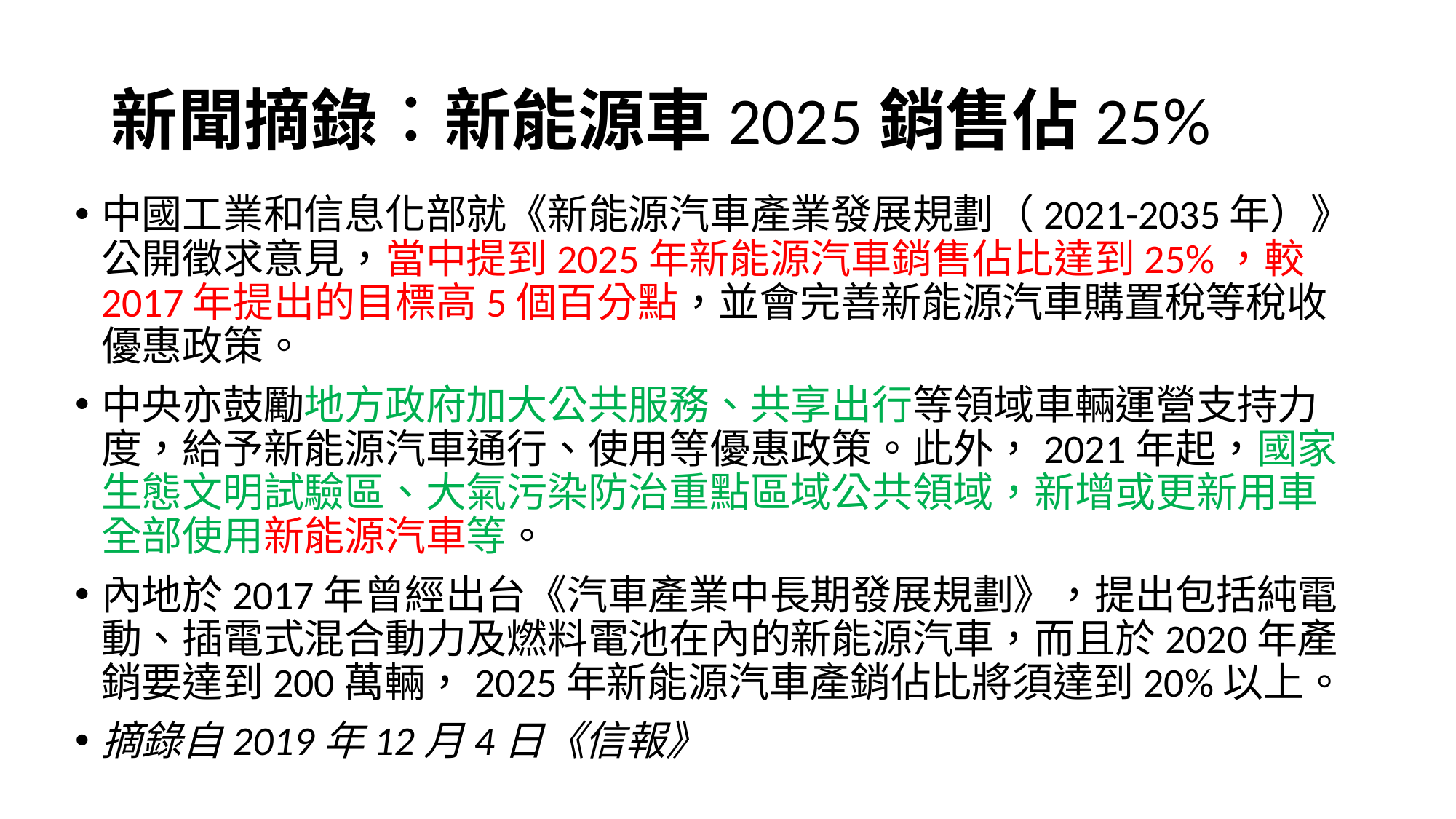

# 新聞摘錄︰新能源車2025銷售佔25%
中國工業和信息化部就《新能源汽車產業發展規劃（2021-2035年）》公開徵求意見，當中提到2025年新能源汽車銷售佔比達到25%，較2017年提出的目標高5個百分點，並會完善新能源汽車購置稅等稅收優惠政策。
中央亦鼓勵地方政府加大公共服務、共享出行等領域車輛運營支持力度，給予新能源汽車通行、使用等優惠政策。此外，2021年起，國家生態文明試驗區、大氣污染防治重點區域公共領域，新增或更新用車全部使用新能源汽車等。
內地於2017年曾經出台《汽車產業中長期發展規劃》，提出包括純電動、插電式混合動力及燃料電池在內的新能源汽車，而且於2020年產銷要達到200萬輛，2025年新能源汽車產銷佔比將須達到20%以上。
摘錄自2019年12月4日《信報》